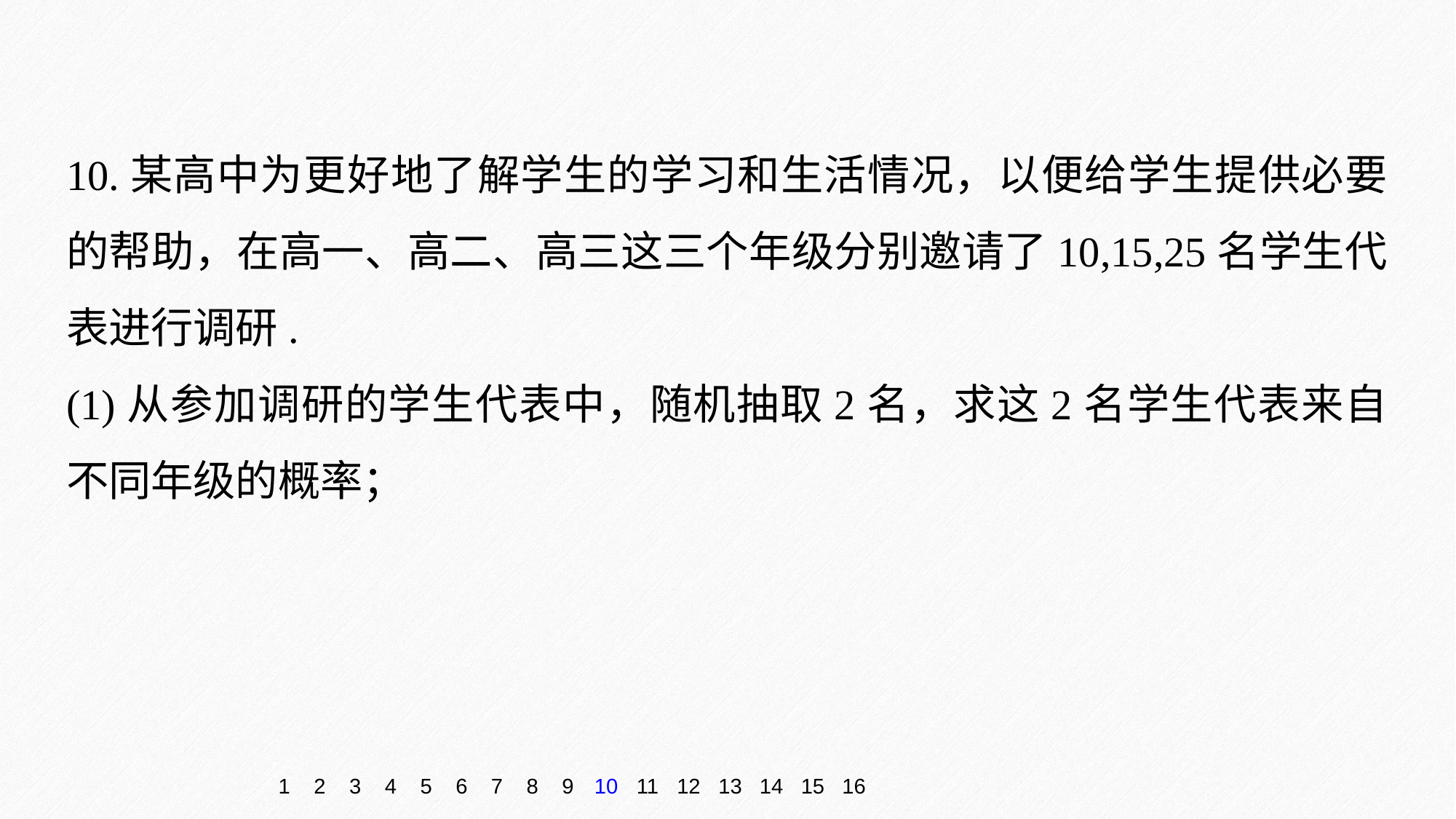

10.某高中为更好地了解学生的学习和生活情况，以便给学生提供必要的帮助，在高一、高二、高三这三个年级分别邀请了10,15,25名学生代表进行调研.
(1)从参加调研的学生代表中，随机抽取2名，求这2名学生代表来自不同年级的概率；
1
2
3
4
5
6
7
8
9
10
11
12
13
14
15
16